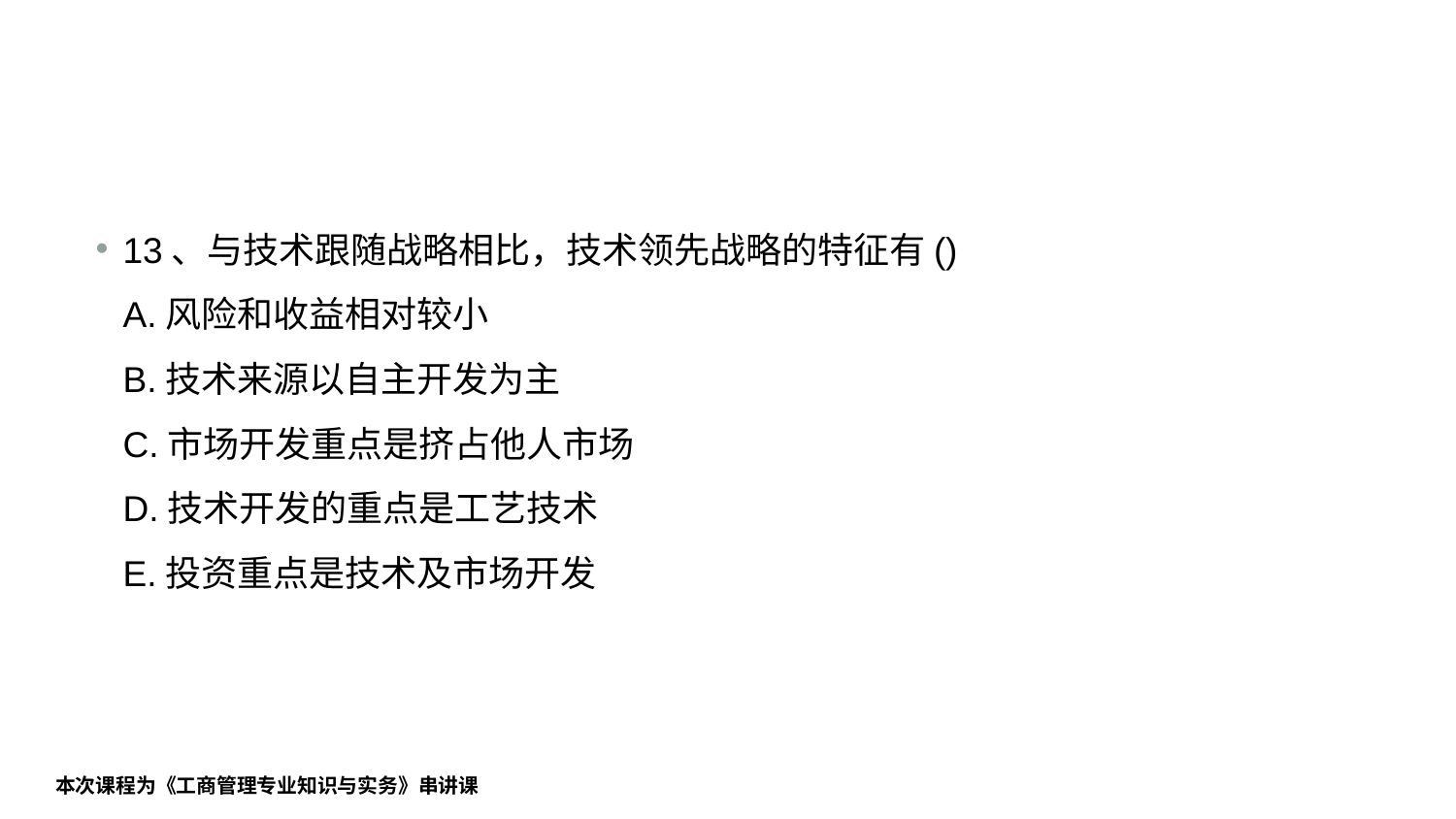

#

13、与技术跟随战略相比，技术领先战略的特征有()
A.风险和收益相对较小
B.技术来源以自主开发为主
C.市场开发重点是挤占他人市场
D.技术开发的重点是工艺技术
E.投资重点是技术及市场开发